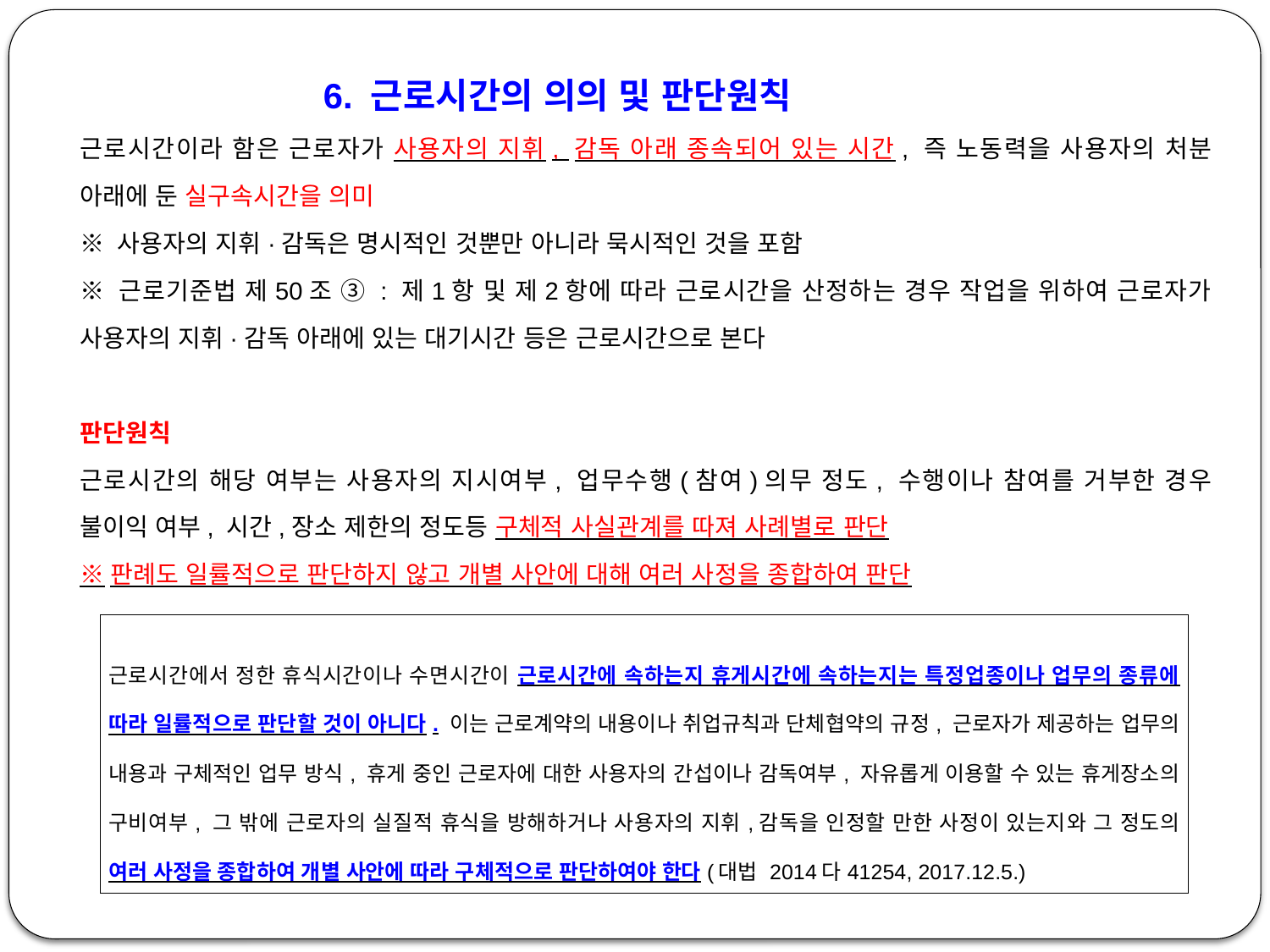

6. 근로시간의 의의 및 판단원칙
근로시간이라 함은 근로자가 사용자의 지휘, 감독 아래 종속되어 있는 시간, 즉 노동력을 사용자의 처분 아래에 둔 실구속시간을 의미
※ 사용자의 지휘·감독은 명시적인 것뿐만 아니라 묵시적인 것을 포함
※ 근로기준법 제50조 ③ : 제1항 및 제2항에 따라 근로시간을 산정하는 경우 작업을 위하여 근로자가 사용자의 지휘·감독 아래에 있는 대기시간 등은 근로시간으로 본다

판단원칙
근로시간의 해당 여부는 사용자의 지시여부, 업무수행(참여)의무 정도, 수행이나 참여를 거부한 경우 불이익 여부, 시간,장소 제한의 정도등 구체적 사실관계를 따져 사례별로 판단
※판례도 일률적으로 판단하지 않고 개별 사안에 대해 여러 사정을 종합하여 판단

| 근로시간에서 정한 휴식시간이나 수면시간이 근로시간에 속하는지 휴게시간에 속하는지는 특정업종이나 업무의 종류에 따라 일률적으로 판단할 것이 아니다. 이는 근로계약의 내용이나 취업규칙과 단체협약의 규정, 근로자가 제공하는 업무의 내용과 구체적인 업무 방식, 휴게 중인 근로자에 대한 사용자의 간섭이나 감독여부, 자유롭게 이용할 수 있는 휴게장소의 구비여부, 그 밖에 근로자의 실질적 휴식을 방해하거나 사용자의 지휘,감독을 인정할 만한 사정이 있는지와 그 정도의 여러 사정을 종합하여 개별 사안에 따라 구체적으로 판단하여야 한다(대법 2014다41254, 2017.12.5.) |
| --- |